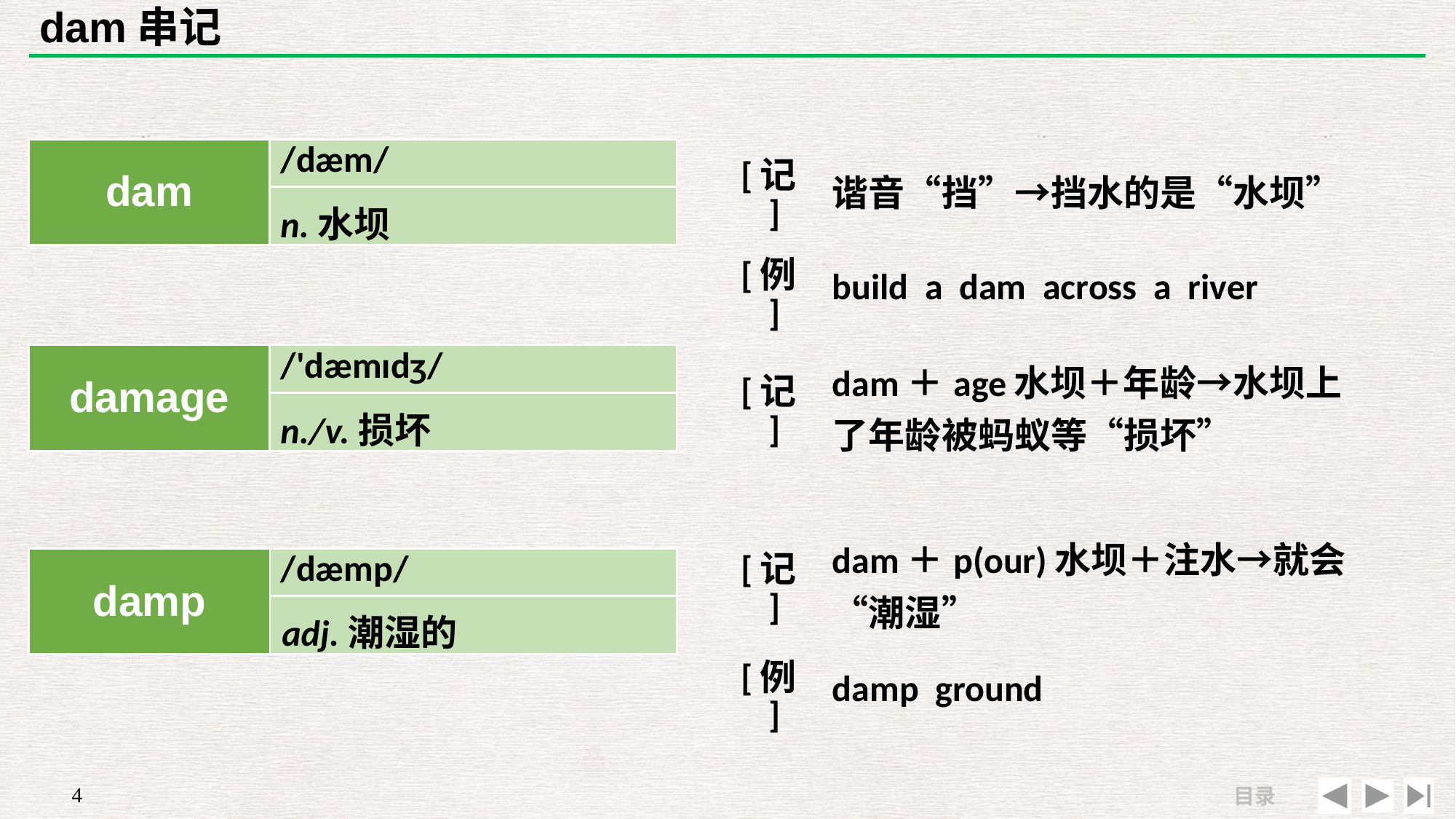

# dam串记

| dam | /dæm/ |
| --- | --- |
|  |  |
| [记] | 谐音“挡”→挡水的是“水坝” |
| --- | --- |
| [例] | build a dam across a river |
n.水坝
| damage | /'dæmɪdʒ/ |
| --- | --- |
|  |  |
| [记] | dam＋age水坝＋年龄→水坝上了年龄被蚂蚁等“损坏” |
| --- | --- |
|  |  |
n./v.损坏
| [记] | dam＋p(our)水坝＋注水→就会“潮湿” |
| --- | --- |
| [例] | damp ground |
| damp | /dæmp/ |
| --- | --- |
|  |  |
adj.潮湿的